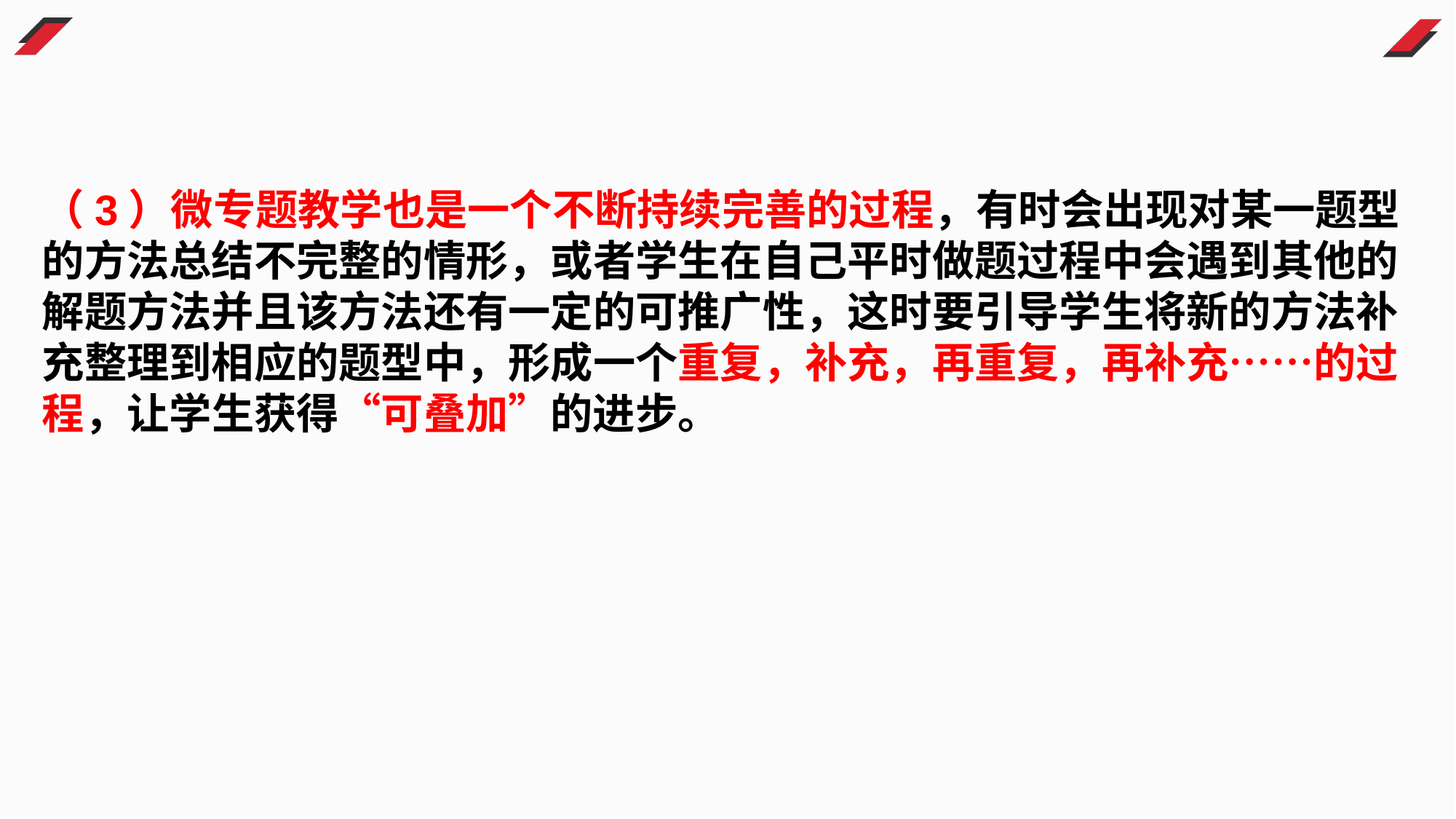

（3）微专题教学也是一个不断持续完善的过程，有时会出现对某一题型的方法总结不完整的情形，或者学生在自己平时做题过程中会遇到其他的解题方法并且该方法还有一定的可推广性，这时要引导学生将新的方法补充整理到相应的题型中，形成一个重复，补充，再重复，再补充……的过程，让学生获得“可叠加”的进步。